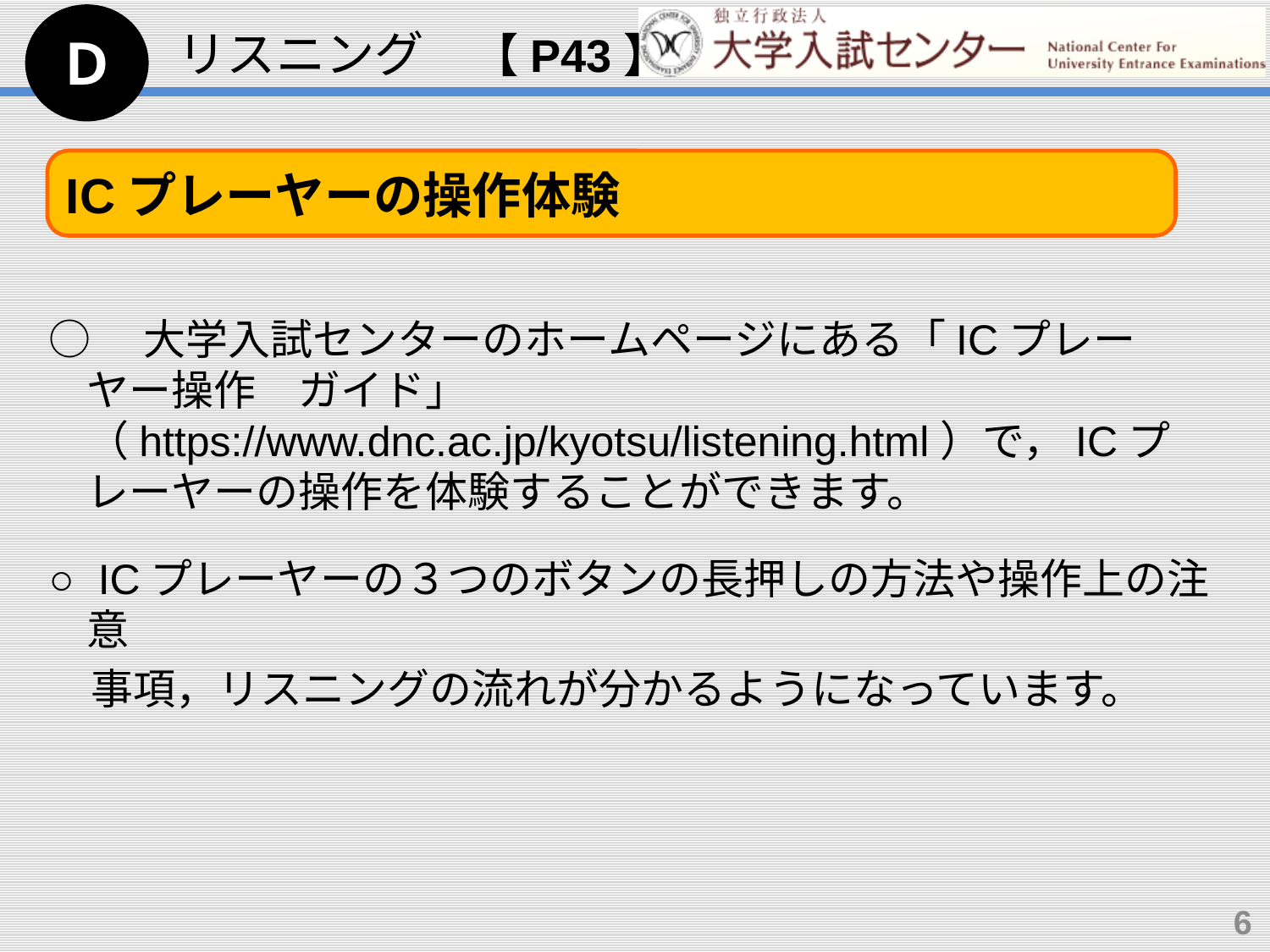

Ｄ

リスニング　【P43】
ICプレーヤーの操作体験
○　大学入試センターのホームページにある「ICプレーヤー操作　ガイド」 （https://www.dnc.ac.jp/kyotsu/listening.html）で，ICプレーヤーの操作を体験することができます。

○  ICプレーヤーの３つのボタンの長押しの方法や操作上の注意
　事項，リスニングの流れが分かるようになっています。
6